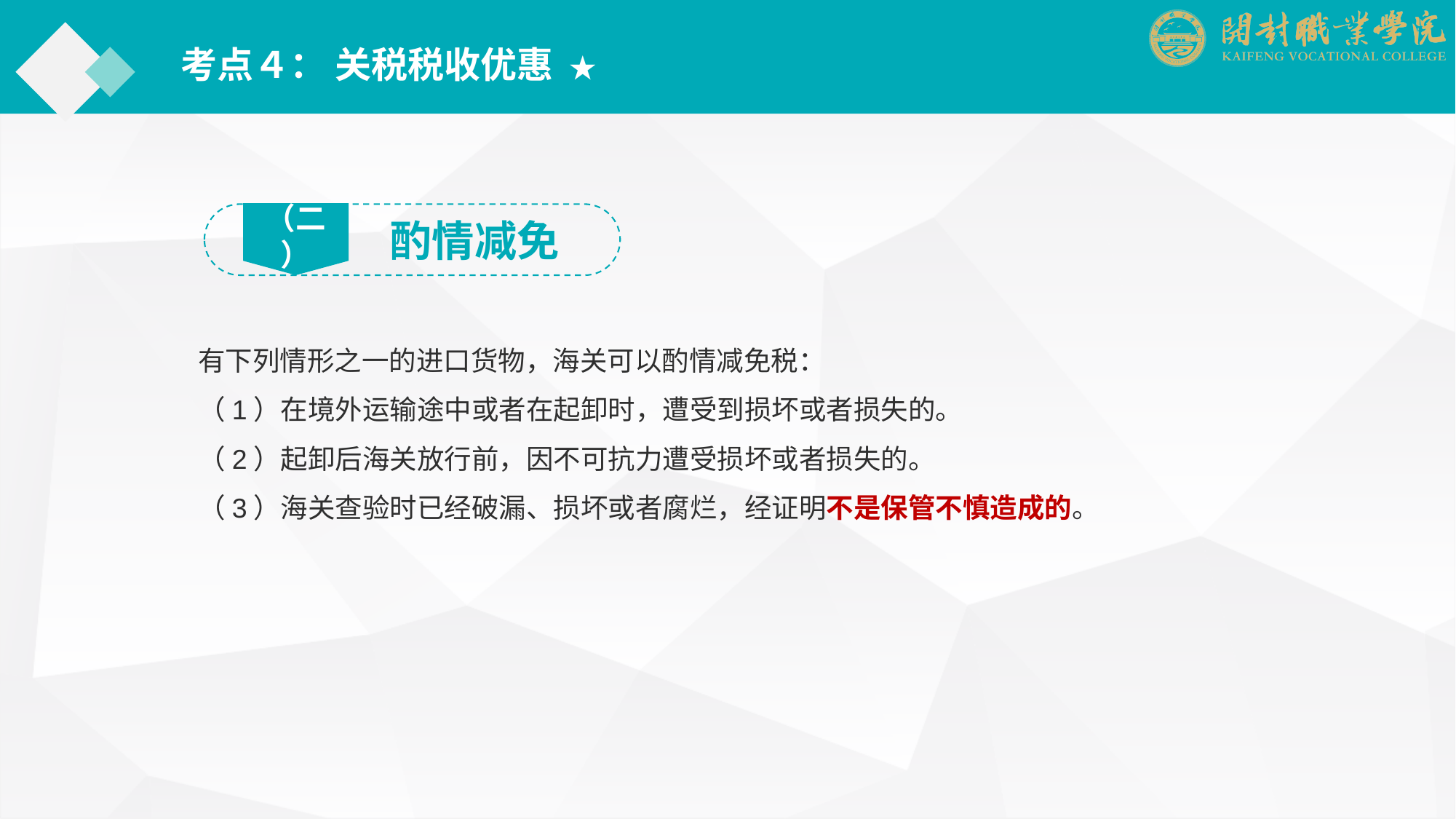

考点４： 关税税收优惠  ★
（二）

酌情减免
有下列情形之一的进口货物，海关可以酌情减免税：
（1）在境外运输途中或者在起卸时，遭受到损坏或者损失的。
（2）起卸后海关放行前，因不可抗力遭受损坏或者损失的。
（3）海关查验时已经破漏、损坏或者腐烂，经证明不是保管不慎造成的。